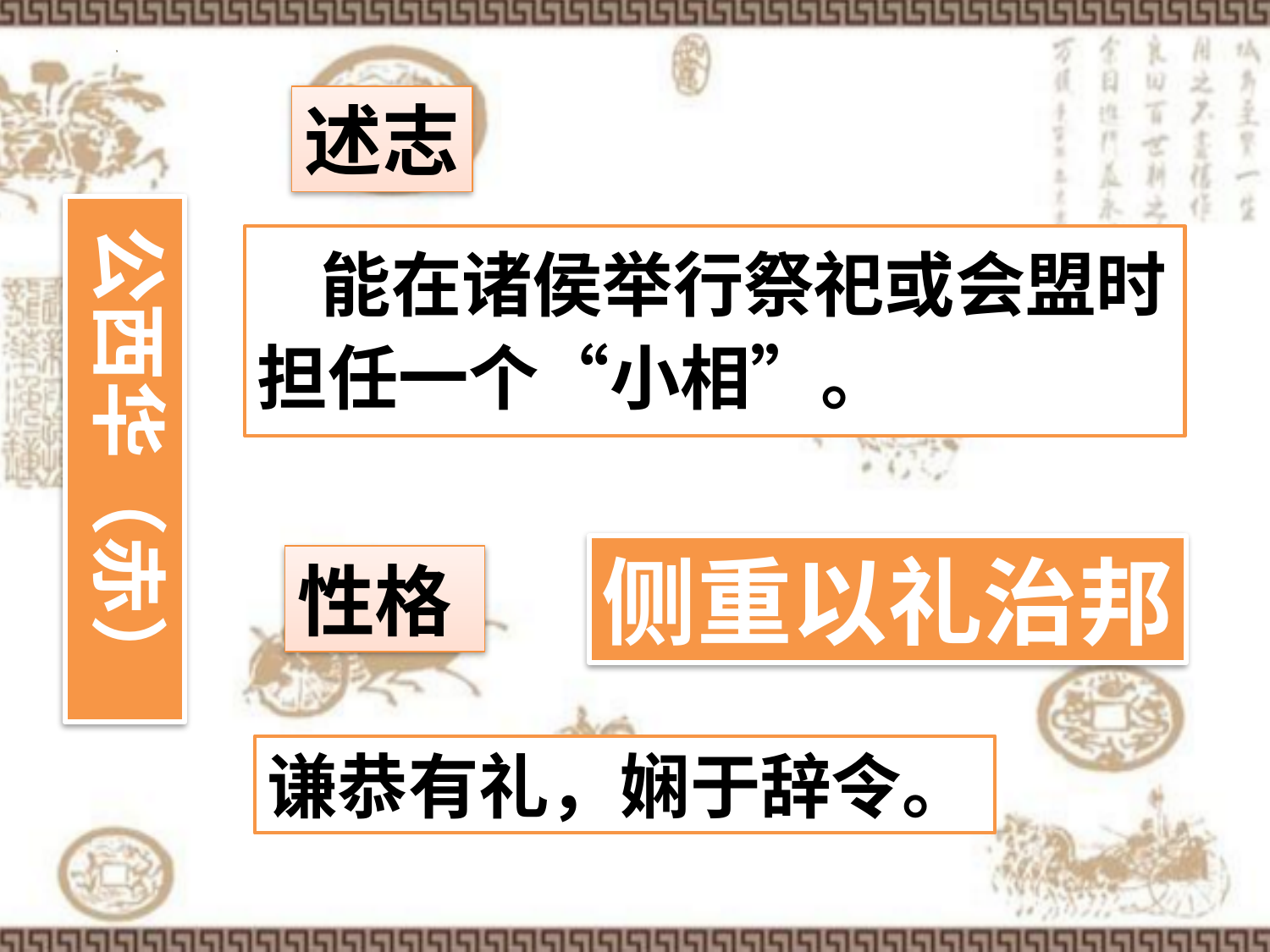

述志
公西华（赤）
　能在诸侯举行祭祀或会盟时担任一个“小相”。
侧重以礼治邦
性格
谦恭有礼，娴于辞令。